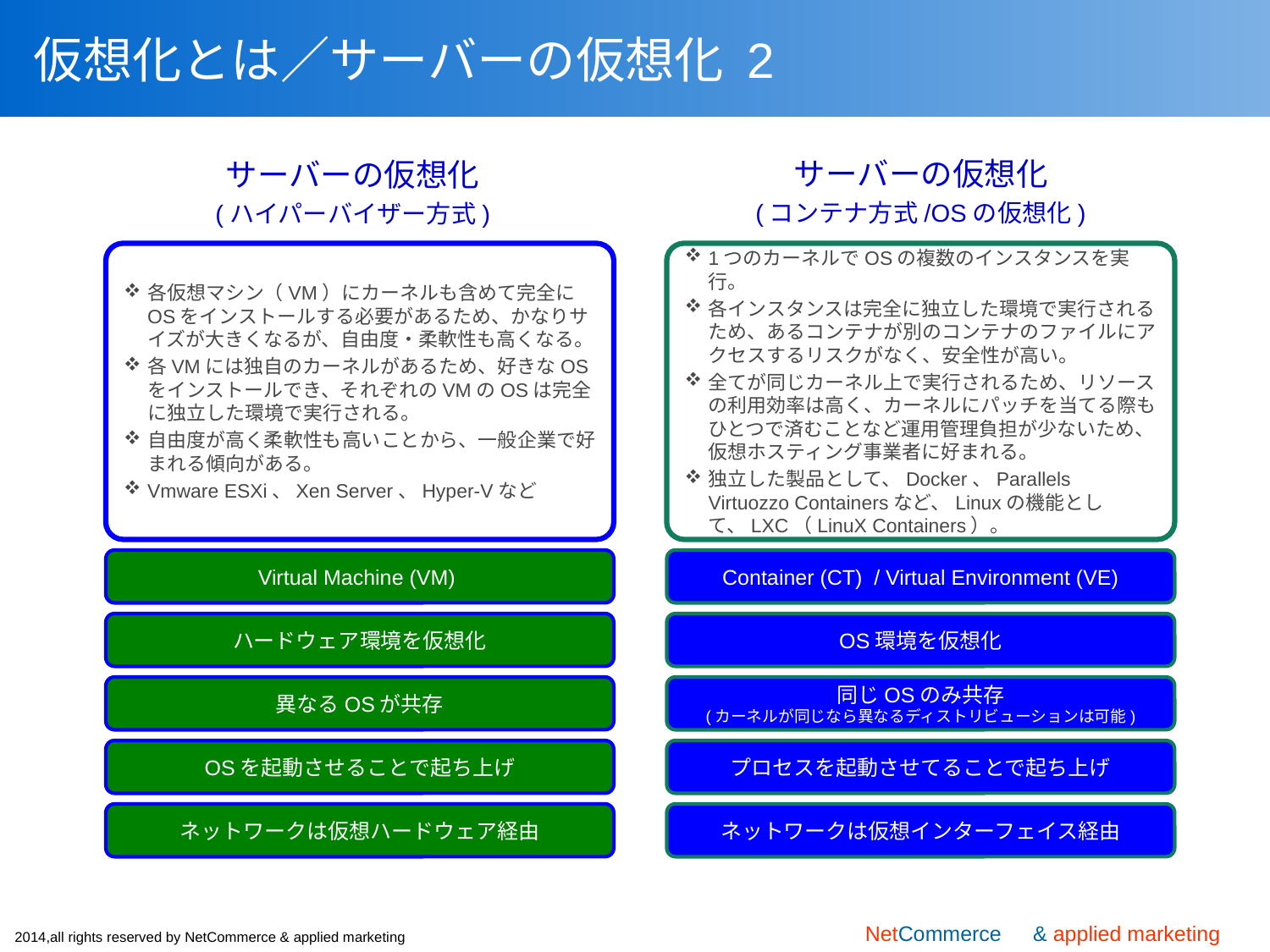

# 仮想化とは／サーバーの仮想化 2

サーバーの仮想化
(コンテナ方式/OSの仮想化)
サーバーの仮想化
(ハイパーバイザー方式)
各仮想マシン（VM）にカーネルも含めて完全にOSをインストールする必要があるため、かなりサイズが大きくなるが、自由度・柔軟性も高くなる。
各VMには独自のカーネルがあるため、好きなOSをインストールでき、それぞれのVMのOSは完全に独立した環境で実行される。
自由度が高く柔軟性も高いことから、一般企業で好まれる傾向がある。
Vmware ESXi、Xen Server、Hyper-Vなど
1つのカーネルでOSの複数のインスタンスを実行。
各インスタンスは完全に独立した環境で実行されるため、あるコンテナが別のコンテナのファイルにアクセスするリスクがなく、安全性が高い。
全てが同じカーネル上で実行されるため、リソースの利用効率は高く、カーネルにパッチを当てる際もひとつで済むことなど運用管理負担が少ないため、仮想ホスティング事業者に好まれる。
独立した製品として、Docker、Parallels Virtuozzo Containersなど、Linuxの機能として、LXC（LinuX Containers）。
Virtual Machine (VM)
Container (CT)  / Virtual Environment (VE)
ハードウェア環境を仮想化
OS環境を仮想化
異なるOSが共存
同じOSのみ共存
(カーネルが同じなら異なるディストリビューションは可能)
OSを起動させることで起ち上げ
プロセスを起動させてることで起ち上げ
ネットワークは仮想ハードウェア経由
ネットワークは仮想インターフェイス経由